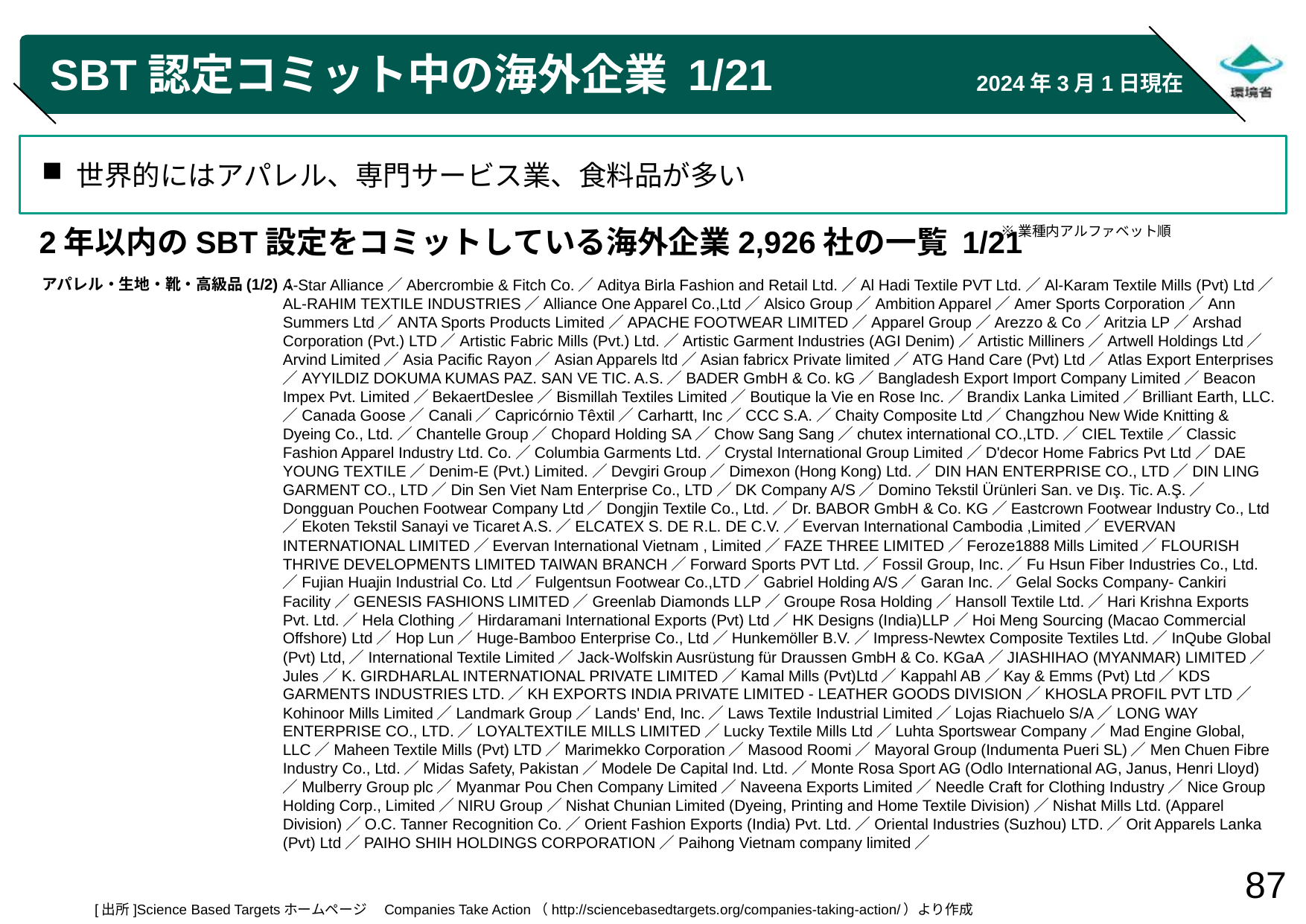

# SBT認定コミット中の海外企業 1/21
2024年3月1日現在
世界的にはアパレル、専門サービス業、食料品が多い
※業種内アルファベット順
2年以内のSBT設定をコミットしている海外企業2,926社の一覧 1/21
アパレル・生地・靴・高級品(1/2)：
A-Star Alliance／Abercrombie & Fitch Co.／Aditya Birla Fashion and Retail Ltd.／Al Hadi Textile PVT Ltd.／Al-Karam Textile Mills (Pvt) Ltd／AL-RAHIM TEXTILE INDUSTRIES／Alliance One Apparel Co.,Ltd／Alsico Group／Ambition Apparel／Amer Sports Corporation／Ann Summers Ltd／ANTA Sports Products Limited／APACHE FOOTWEAR LIMITED／Apparel Group／Arezzo & Co／Aritzia LP／Arshad Corporation (Pvt.) LTD／Artistic Fabric Mills (Pvt.) Ltd.／Artistic Garment Industries (AGI Denim)／Artistic Milliners／Artwell Holdings Ltd／Arvind Limited／Asia Pacific Rayon／Asian Apparels ltd／Asian fabricx Private limited／ATG Hand Care (Pvt) Ltd／Atlas Export Enterprises／AYYILDIZ DOKUMA KUMAS PAZ. SAN VE TIC. A.S.／BADER GmbH & Co. kG／Bangladesh Export Import Company Limited／Beacon Impex Pvt. Limited／BekaertDeslee／Bismillah Textiles Limited／Boutique la Vie en Rose Inc.／Brandix Lanka Limited／Brilliant Earth, LLC.／Canada Goose／Canali／Capricórnio Têxtil／Carhartt, Inc／CCC S.A.／Chaity Composite Ltd／Changzhou New Wide Knitting & Dyeing Co., Ltd.／Chantelle Group／Chopard Holding SA／Chow Sang Sang／chutex international CO.,LTD.／CIEL Textile／Classic Fashion Apparel Industry Ltd. Co.／Columbia Garments Ltd.／Crystal International Group Limited／D'decor Home Fabrics Pvt Ltd／DAE YOUNG TEXTILE／Denim-E (Pvt.) Limited.／Devgiri Group／Dimexon (Hong Kong) Ltd.／DIN HAN ENTERPRISE CO., LTD／DIN LING GARMENT CO., LTD／Din Sen Viet Nam Enterprise Co., LTD／DK Company A/S／Domino Tekstil Ürünleri San. ve Dış. Tic. A.Ş.／Dongguan Pouchen Footwear Company Ltd／Dongjin Textile Co., Ltd.／Dr. BABOR GmbH & Co. KG／Eastcrown Footwear Industry Co., Ltd／Ekoten Tekstil Sanayi ve Ticaret A.S.／ELCATEX S. DE R.L. DE C.V.／Evervan International Cambodia ,Limited／EVERVAN INTERNATIONAL LIMITED／Evervan International Vietnam , Limited／FAZE THREE LIMITED／Feroze1888 Mills Limited／FLOURISH THRIVE DEVELOPMENTS LIMITED TAIWAN BRANCH／Forward Sports PVT Ltd.／Fossil Group, Inc.／Fu Hsun Fiber Industries Co., Ltd.／Fujian Huajin Industrial Co. Ltd／Fulgentsun Footwear Co.,LTD／Gabriel Holding A/S／Garan Inc.／Gelal Socks Company- Cankiri Facility／GENESIS FASHIONS LIMITED／Greenlab Diamonds LLP／Groupe Rosa Holding／Hansoll Textile Ltd.／Hari Krishna Exports Pvt. Ltd.／Hela Clothing／Hirdaramani International Exports (Pvt) Ltd／HK Designs (India)LLP／Hoi Meng Sourcing (Macao Commercial Offshore) Ltd／Hop Lun／Huge-Bamboo Enterprise Co., Ltd／Hunkemöller B.V.／Impress-Newtex Composite Textiles Ltd.／InQube Global (Pvt) Ltd,／International Textile Limited／Jack-Wolfskin Ausrüstung für Draussen GmbH & Co. KGaA／JIASHIHAO (MYANMAR) LIMITED／Jules／K. GIRDHARLAL INTERNATIONAL PRIVATE LIMITED／Kamal Mills (Pvt)Ltd／Kappahl AB／Kay & Emms (Pvt) Ltd／KDS GARMENTS INDUSTRIES LTD.／KH EXPORTS INDIA PRIVATE LIMITED - LEATHER GOODS DIVISION／KHOSLA PROFIL PVT LTD／Kohinoor Mills Limited／Landmark Group／Lands' End, Inc.／Laws Textile Industrial Limited／Lojas Riachuelo S/A／LONG WAY ENTERPRISE CO., LTD.／LOYALTEXTILE MILLS LIMITED／Lucky Textile Mills Ltd／Luhta Sportswear Company／Mad Engine Global, LLC／Maheen Textile Mills (Pvt) LTD／Marimekko Corporation／Masood Roomi／Mayoral Group (Indumenta Pueri SL)／Men Chuen Fibre Industry Co., Ltd.／Midas Safety, Pakistan／Modele De Capital Ind. Ltd.／Monte Rosa Sport AG (Odlo International AG, Janus, Henri Lloyd)／Mulberry Group plc／Myanmar Pou Chen Company Limited／Naveena Exports Limited／Needle Craft for Clothing Industry／Nice Group Holding Corp., Limited／NIRU Group／Nishat Chunian Limited (Dyeing, Printing and Home Textile Division)／Nishat Mills Ltd. (Apparel Division)／O.C. Tanner Recognition Co.／Orient Fashion Exports (India) Pvt. Ltd.／Oriental Industries (Suzhou) LTD.／Orit Apparels Lanka (Pvt) Ltd／PAIHO SHIH HOLDINGS CORPORATION／Paihong Vietnam company limited／
[出所]Science Based Targetsホームページ　Companies Take Action（http://sciencebasedtargets.org/companies-taking-action/）より作成